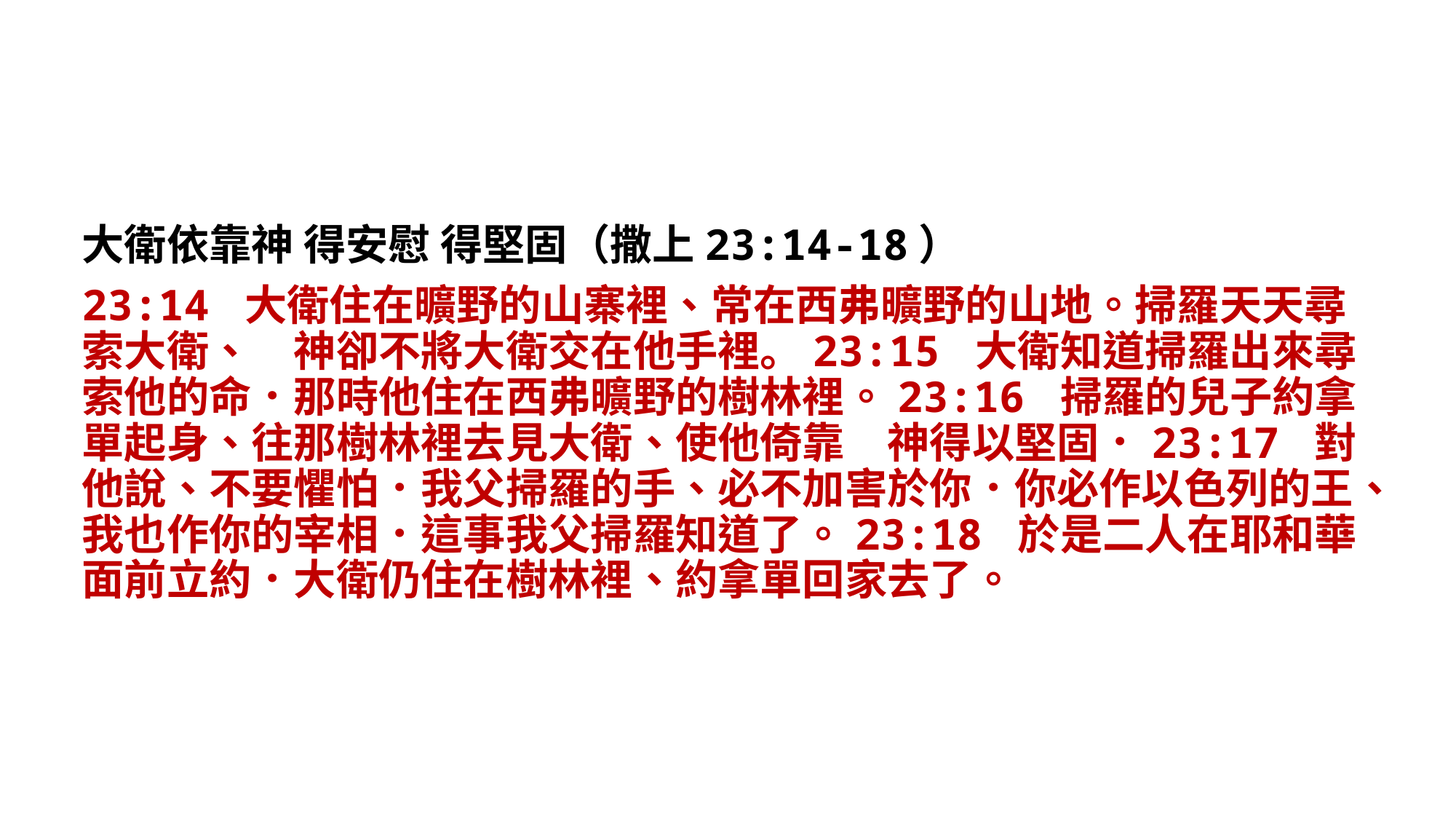

大衛依靠神 得安慰 得堅固（撒上23:14-18）
23:14 大衛住在曠野的山寨裡、常在西弗曠野的山地。掃羅天天尋索大衛、　神卻不將大衛交在他手裡。23:15 大衛知道掃羅出來尋索他的命．那時他住在西弗曠野的樹林裡。23:16 掃羅的兒子約拿單起身、往那樹林裡去見大衛、使他倚靠　神得以堅固．23:17 對他說、不要懼怕．我父掃羅的手、必不加害於你．你必作以色列的王、我也作你的宰相．這事我父掃羅知道了。23:18 於是二人在耶和華面前立約．大衛仍住在樹林裡、約拿單回家去了。